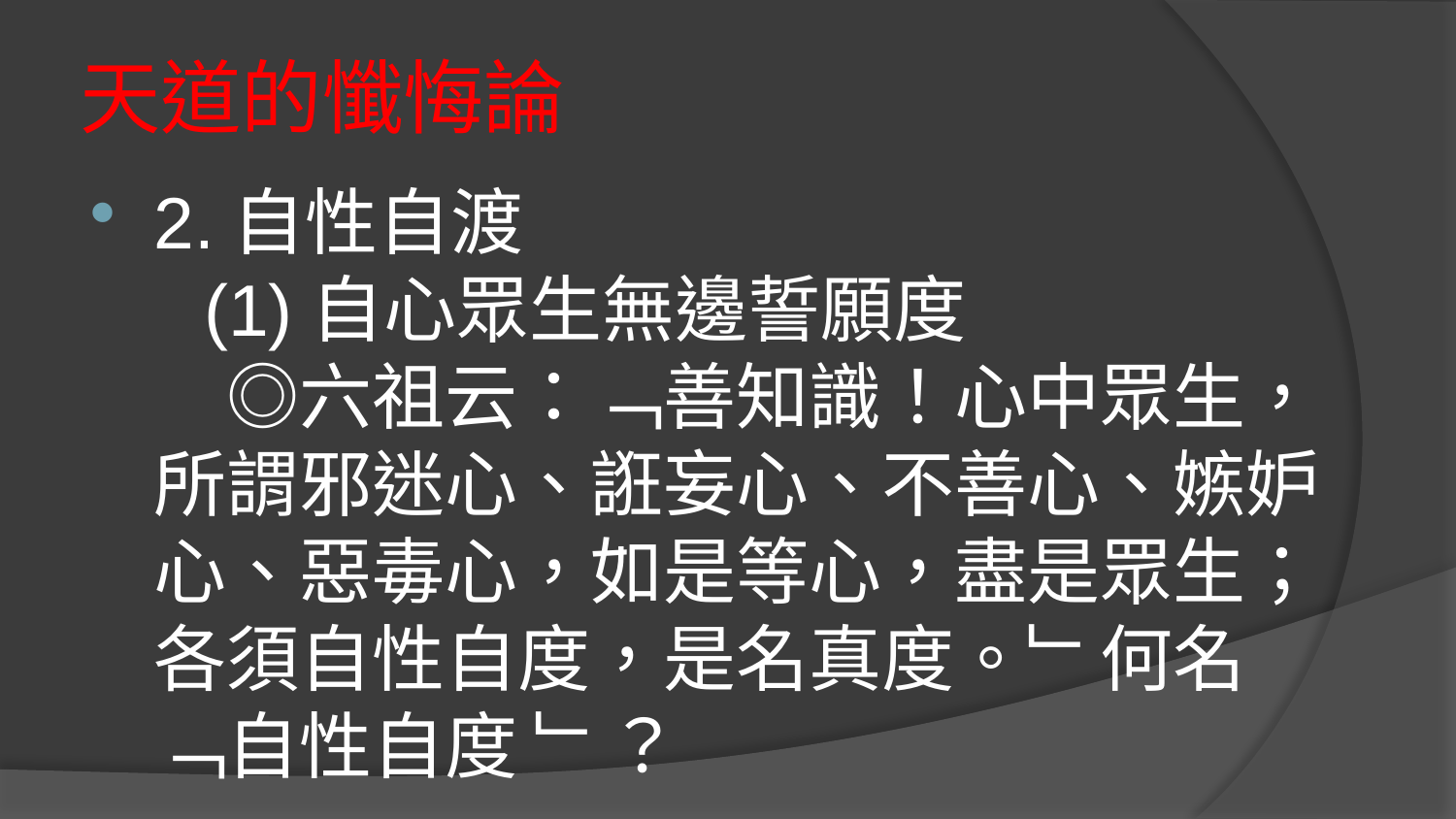

# 天道的懺悔論
2.自性自渡
  (1)自心眾生無邊誓願度
　◎六祖云：﹁善知識！心中眾生，所謂邪迷心、誑妄心、不善心、嫉妒心、惡毒心，如是等心，盡是眾生；各須自性自度，是名真度。﹂何名﹁自性自度 ﹂？